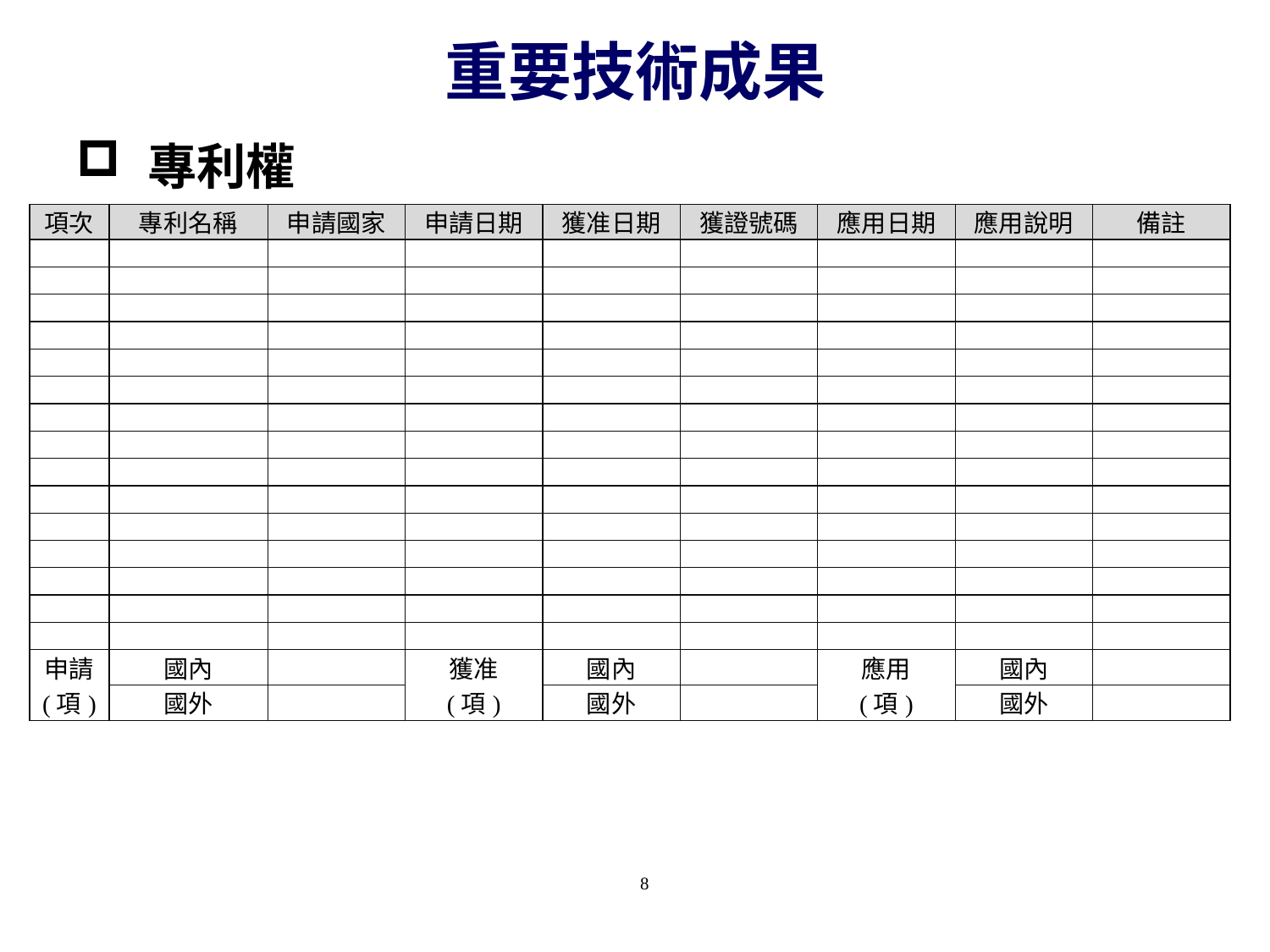

# 重要技術成果
專利權
| 項次 | 專利名稱 | 申請國家 | 申請日期 | 獲准日期 | 獲證號碼 | 應用日期 | 應用說明 | 備註 |
| --- | --- | --- | --- | --- | --- | --- | --- | --- |
|  |  |  |  |  |  |  |  |  |
|  |  |  |  |  |  |  |  |  |
|  |  |  |  |  |  |  |  |  |
|  |  |  |  |  |  |  |  |  |
|  |  |  |  |  |  |  |  |  |
|  |  |  |  |  |  |  |  |  |
|  |  |  |  |  |  |  |  |  |
|  |  |  |  |  |  |  |  |  |
|  |  |  |  |  |  |  |  |  |
|  |  |  |  |  |  |  |  |  |
|  |  |  |  |  |  |  |  |  |
|  |  |  |  |  |  |  |  |  |
|  |  |  |  |  |  |  |  |  |
|  |  |  |  |  |  |  |  |  |
|  |  |  |  |  |  |  |  |  |
| 申請 (項) | 國內 |  | 獲准 (項) | 國內 |  | 應用 (項) | 國內 |  |
|  | 國外 |  |  | 國外 |  |  | 國外 |  |
8